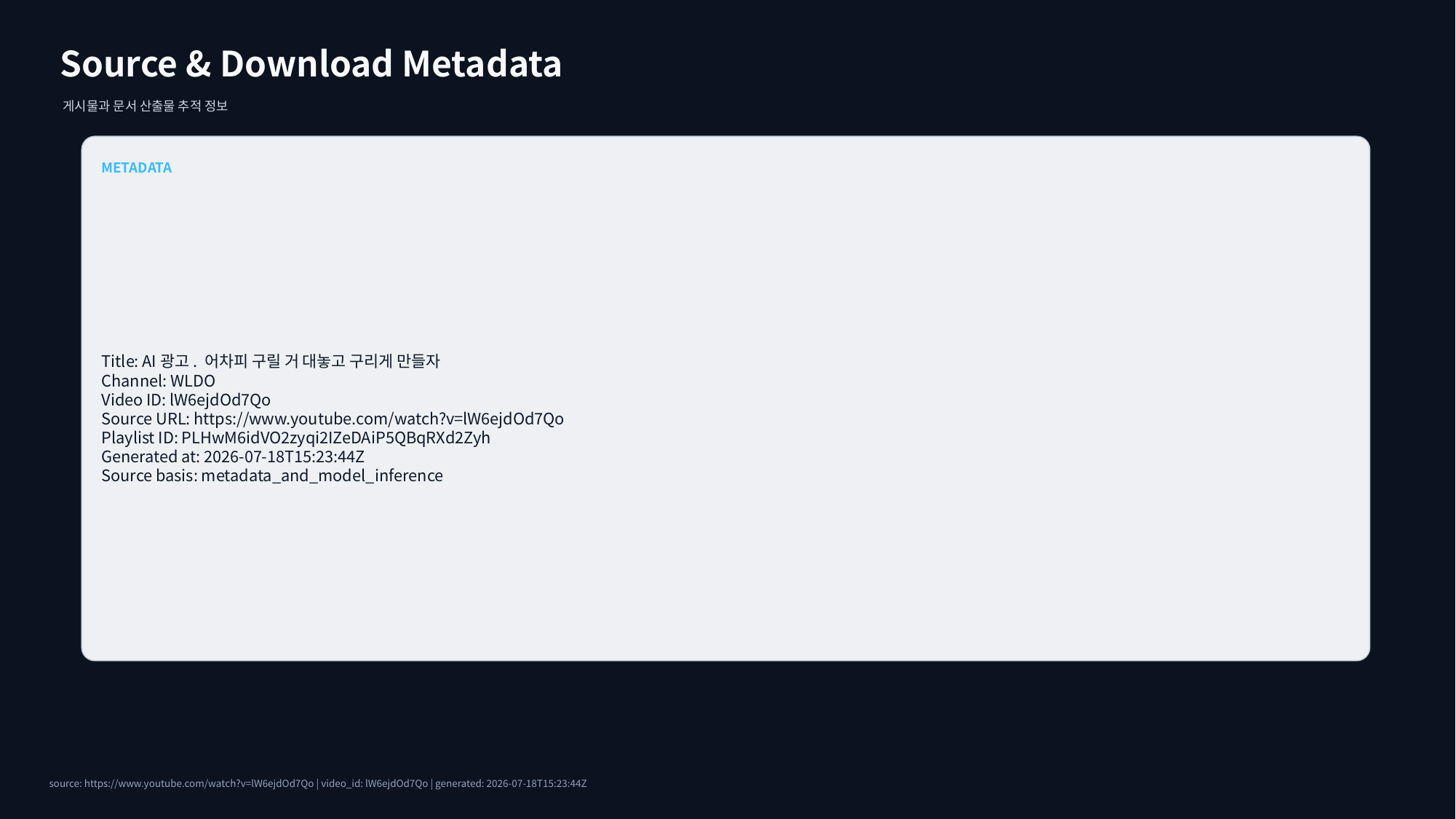

Source & Download Metadata
게시물과 문서 산출물 추적 정보

METADATA
Title: AI광고. 어차피 구릴 거 대놓고 구리게 만들자
Channel: WLDO
Video ID: lW6ejdOd7Qo
Source URL: https://www.youtube.com/watch?v=lW6ejdOd7Qo
Playlist ID: PLHwM6idVO2zyqi2IZeDAiP5QBqRXd2Zyh
Generated at: 2026-07-18T15:23:44Z
Source basis: metadata_and_model_inference
source: https://www.youtube.com/watch?v=lW6ejdOd7Qo | video_id: lW6ejdOd7Qo | generated: 2026-07-18T15:23:44Z